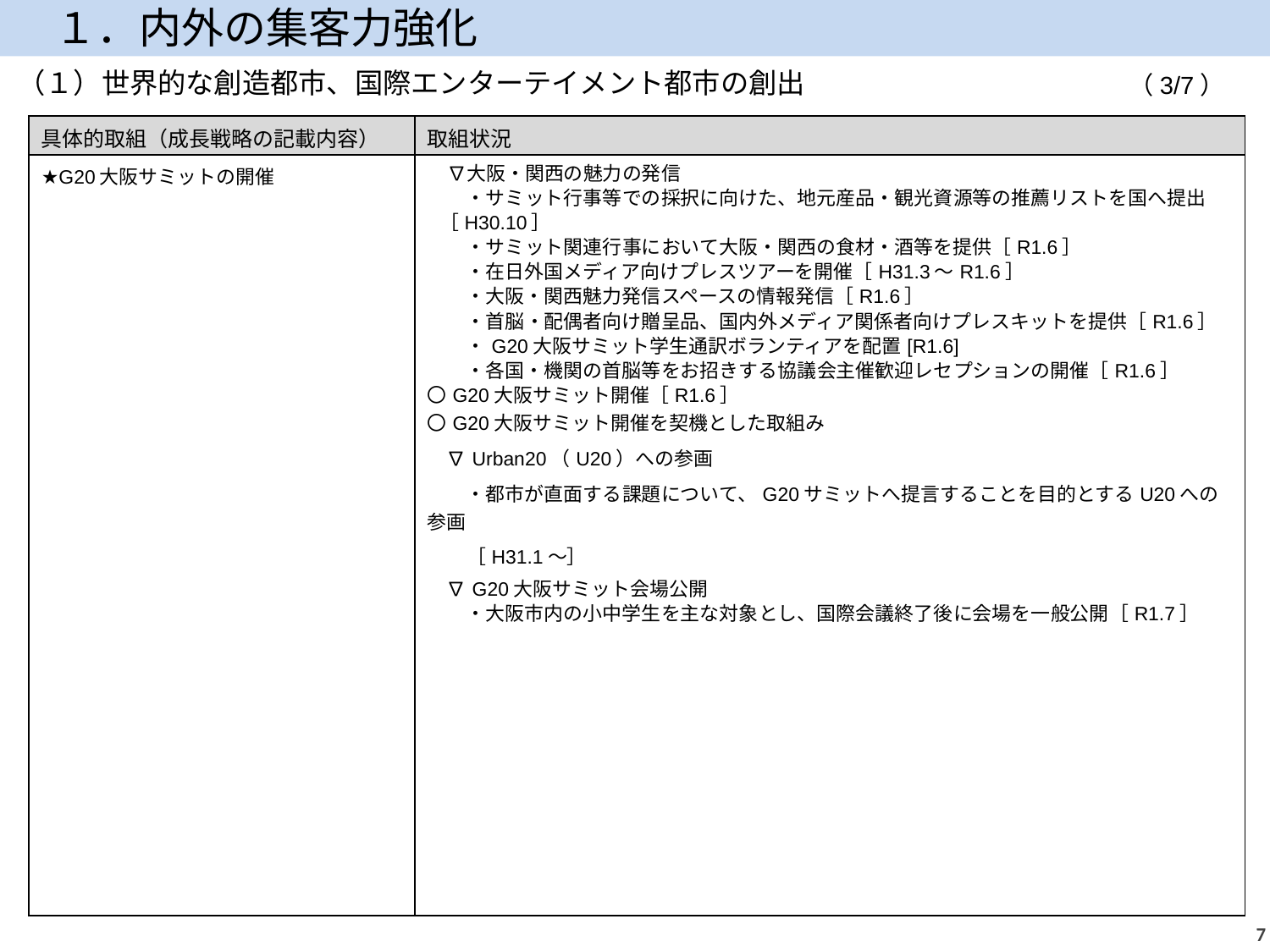

１．内外の集客力強化
（１）世界的な創造都市、国際エンターテイメント都市の創出
（3/7）
| 具体的取組（成長戦略の記載内容） | 取組状況 |
| --- | --- |
| ★G20大阪サミットの開催 | ∇大阪・関西の魅力の発信 　　・サミット行事等での採択に向けた、地元産品・観光資源等の推薦リストを国へ提出［H30.10］ 　　・サミット関連行事において大阪・関西の食材・酒等を提供［R1.6］ 　　・在日外国メディア向けプレスツアーを開催［H31.3～R1.6］ 　　・大阪・関西魅力発信スペースの情報発信［R1.6］ 　　・首脳・配偶者向け贈呈品、国内外メディア関係者向けプレスキットを提供［R1.6］ 　　・G20大阪サミット学生通訳ボランティアを配置[R1.6] 　　・各国・機関の首脳等をお招きする協議会主催歓迎レセプションの開催［R1.6］ 〇G20大阪サミット開催［R1.6］ 〇G20大阪サミット開催を契機とした取組み 　∇Urban20（U20）への参画 　　・都市が直面する課題について、G20サミットへ提言することを目的とするU20への参画 　　［H31.1～］ 　∇G20大阪サミット会場公開 　　・大阪市内の小中学生を主な対象とし、国際会議終了後に会場を一般公開［R1.7］ |
7